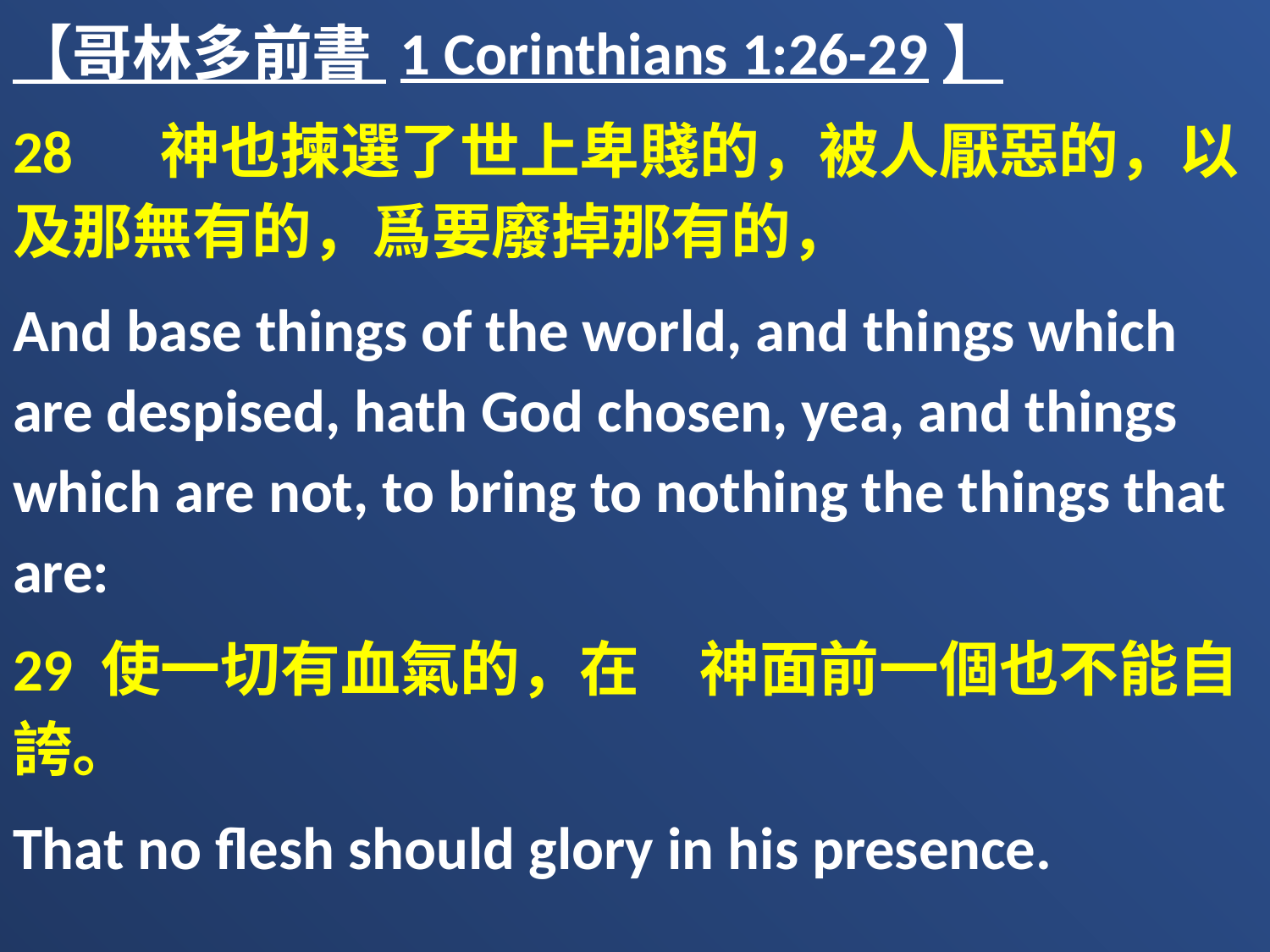

【哥林多前書 1 Corinthians 1:26-29】
28 　神也揀選了世上卑賤的，被人厭惡的，以及那無有的，爲要廢掉那有的，
And base things of the world, and things which are despised, hath God chosen, yea, and things which are not, to bring to nothing the things that are:
29 使一切有血氣的，在　神面前一個也不能自誇。
That no flesh should glory in his presence.